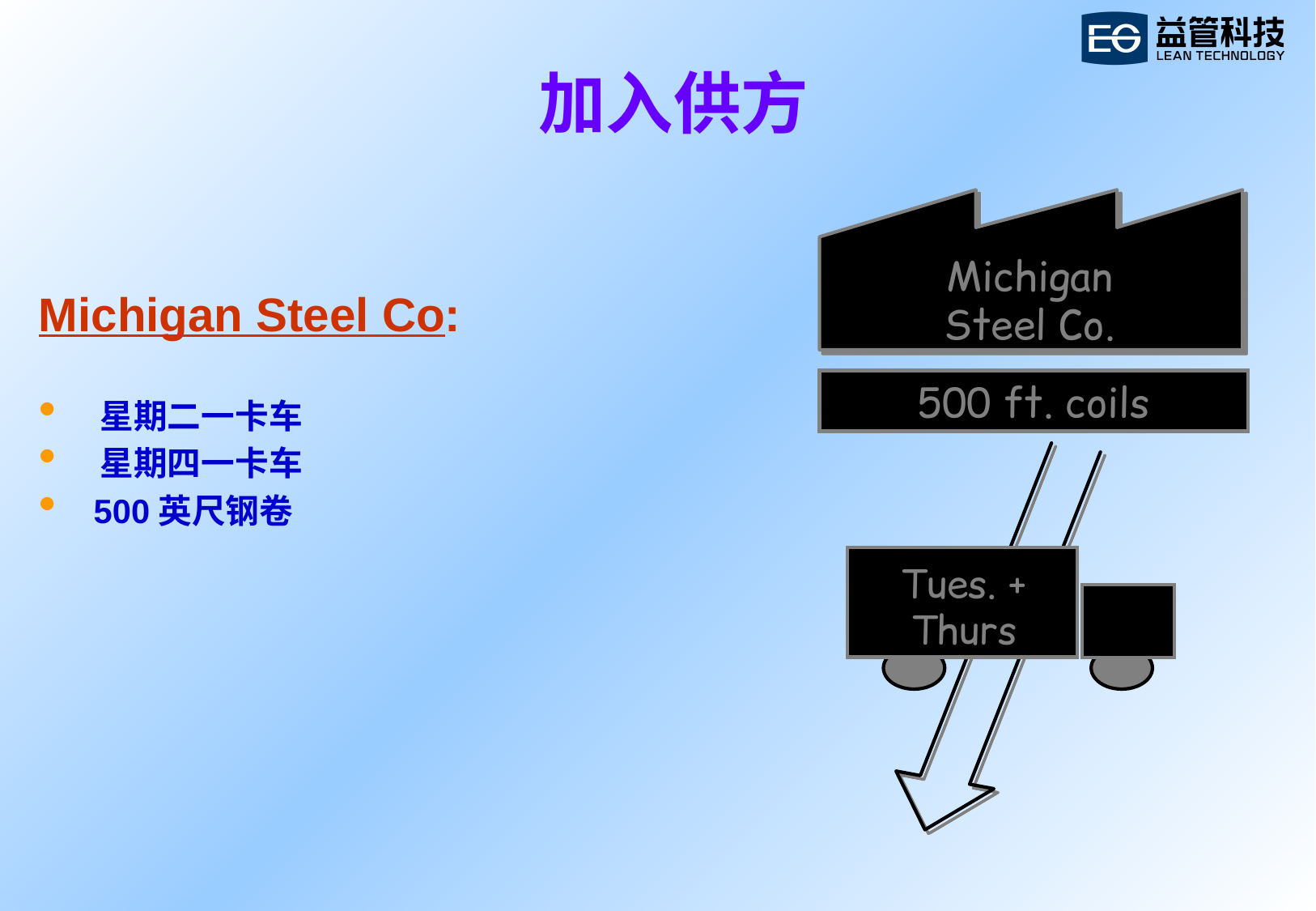

# 加入供方

Michigan
Steel Co.
500 ft. coils

Tues. +
Thurs
Michigan Steel Co:

 星期二一卡车
 星期四一卡车
 500英尺钢卷